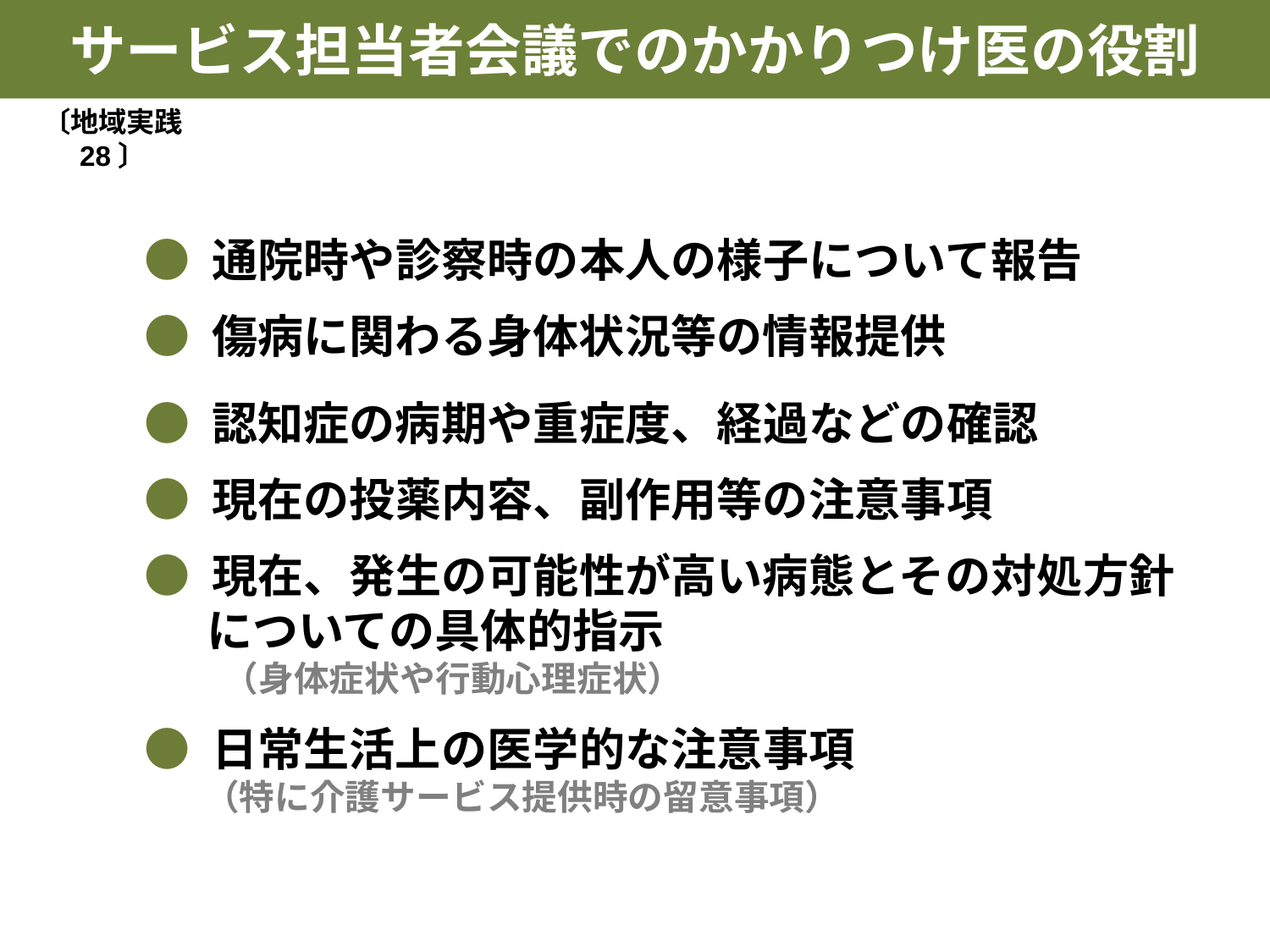

サービス担当者会議でのかかりつけ医の役割
〔地域実践 28〕
● 通院時や診察時の本人の様子について報告
● 傷病に関わる身体状況等の情報提供
● 認知症の病期や重症度、経過などの確認
● 現在の投薬内容、副作用等の注意事項
● 現在、発生の可能性が高い病態とその対処方針についての具体的指示
　　 （身体症状や行動心理症状）
● 日常生活上の医学的な注意事項
　   （特に介護サービス提供時の留意事項）